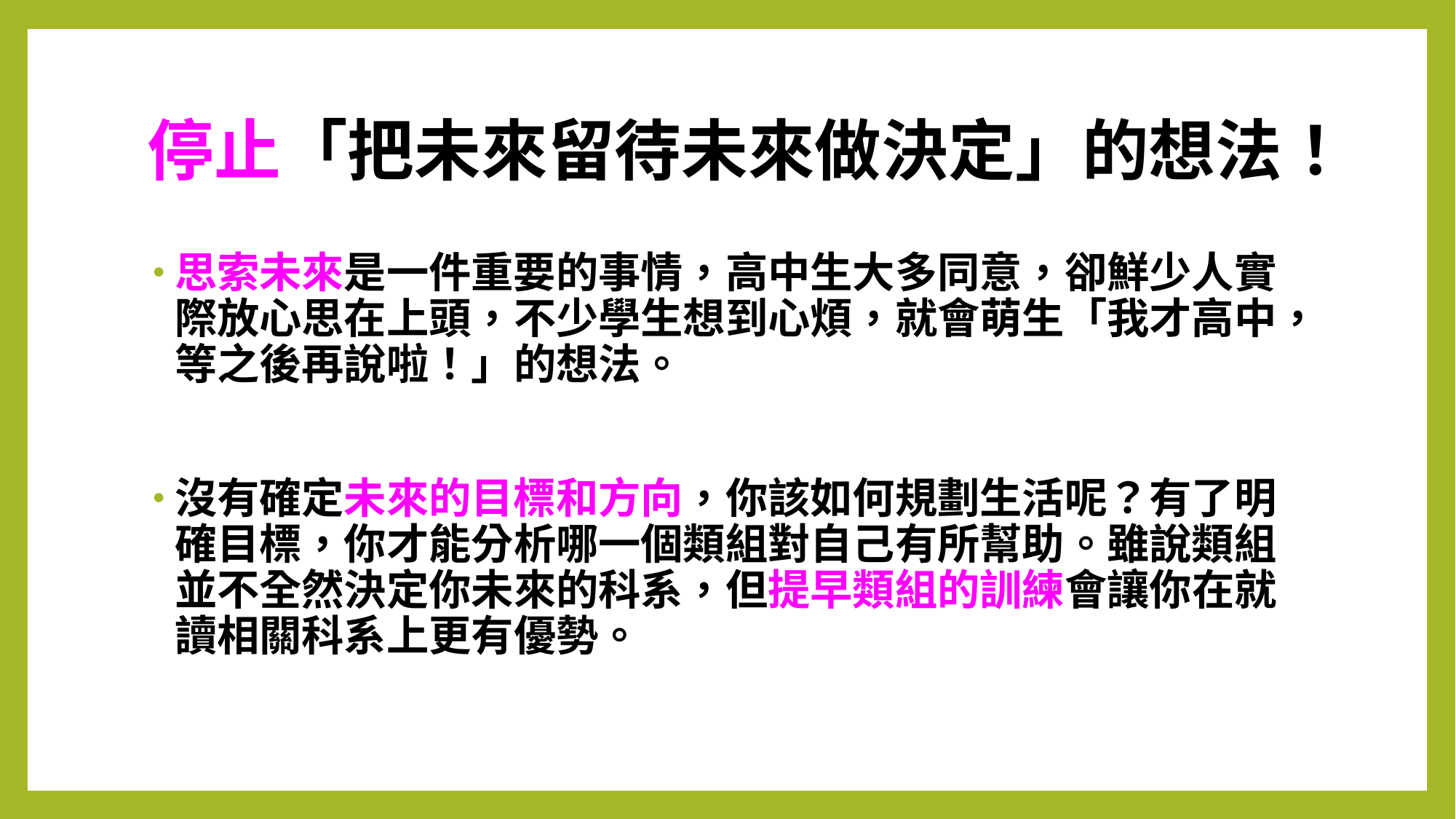

# 停止「把未來留待未來做決定」的想法！
思索未來是一件重要的事情，高中生大多同意，卻鮮少人實際放心思在上頭，不少學生想到心煩，就會萌生「我才高中，等之後再說啦！」的想法。

沒有確定未來的目標和方向，你該如何規劃生活呢？有了明確目標，你才能分析哪一個類組對自己有所幫助。雖說類組並不全然決定你未來的科系，但提早類組的訓練會讓你在就讀相關科系上更有優勢。